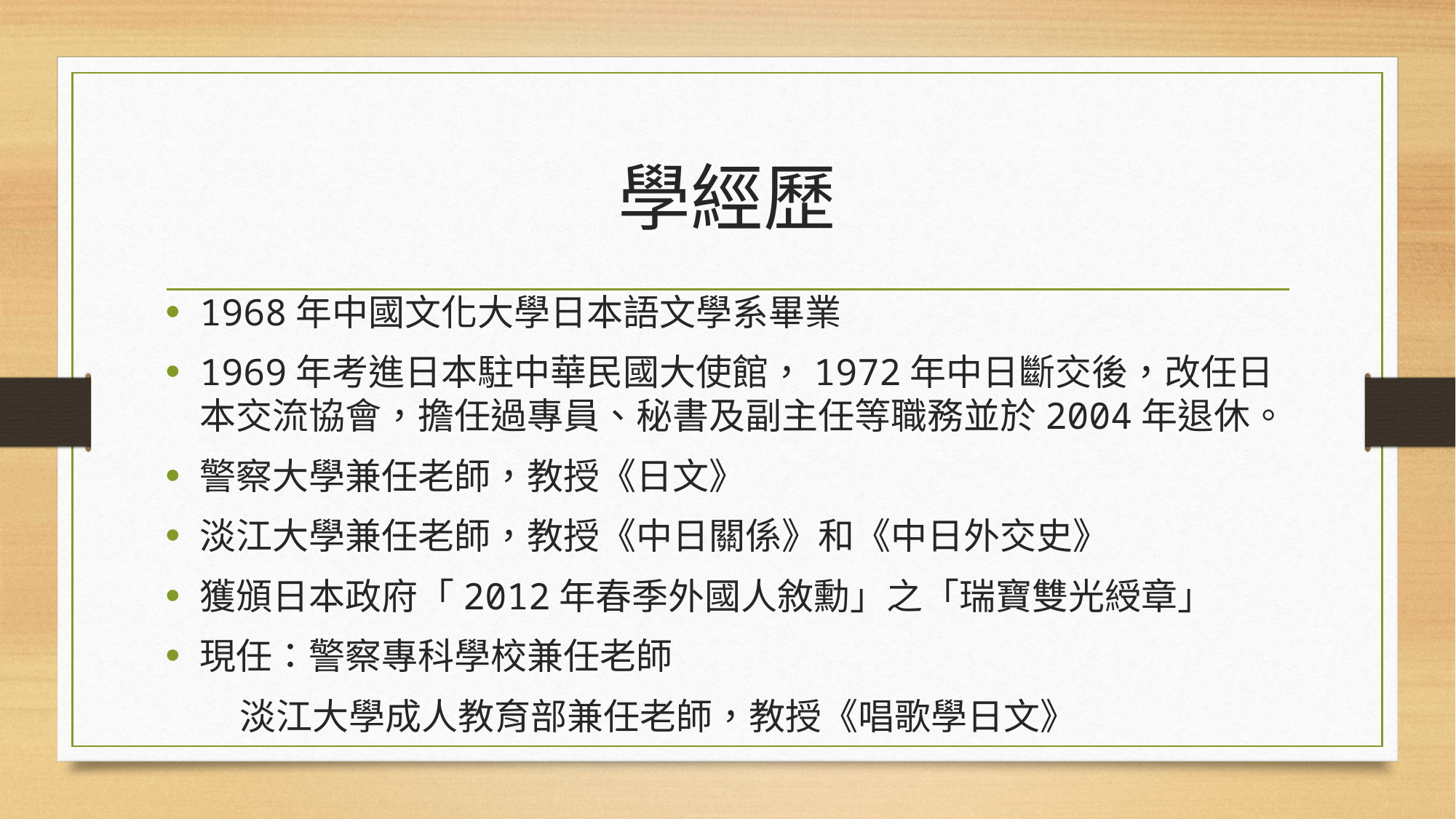

# 學經歷
1968年中國文化大學日本語文學系畢業
1969年考進日本駐中華民國大使館，1972年中日斷交後，改任日本交流協會，擔任過專員、秘書及副主任等職務並於2004年退休。
警察大學兼任老師，教授《日文》
淡江大學兼任老師，教授《中日關係》和《中日外交史》
獲頒日本政府「2012年春季外國人敘勳」之「瑞寶雙光綬章」
現任：警察專科學校兼任老師
        淡江大學成人教育部兼任老師，教授《唱歌學日文》